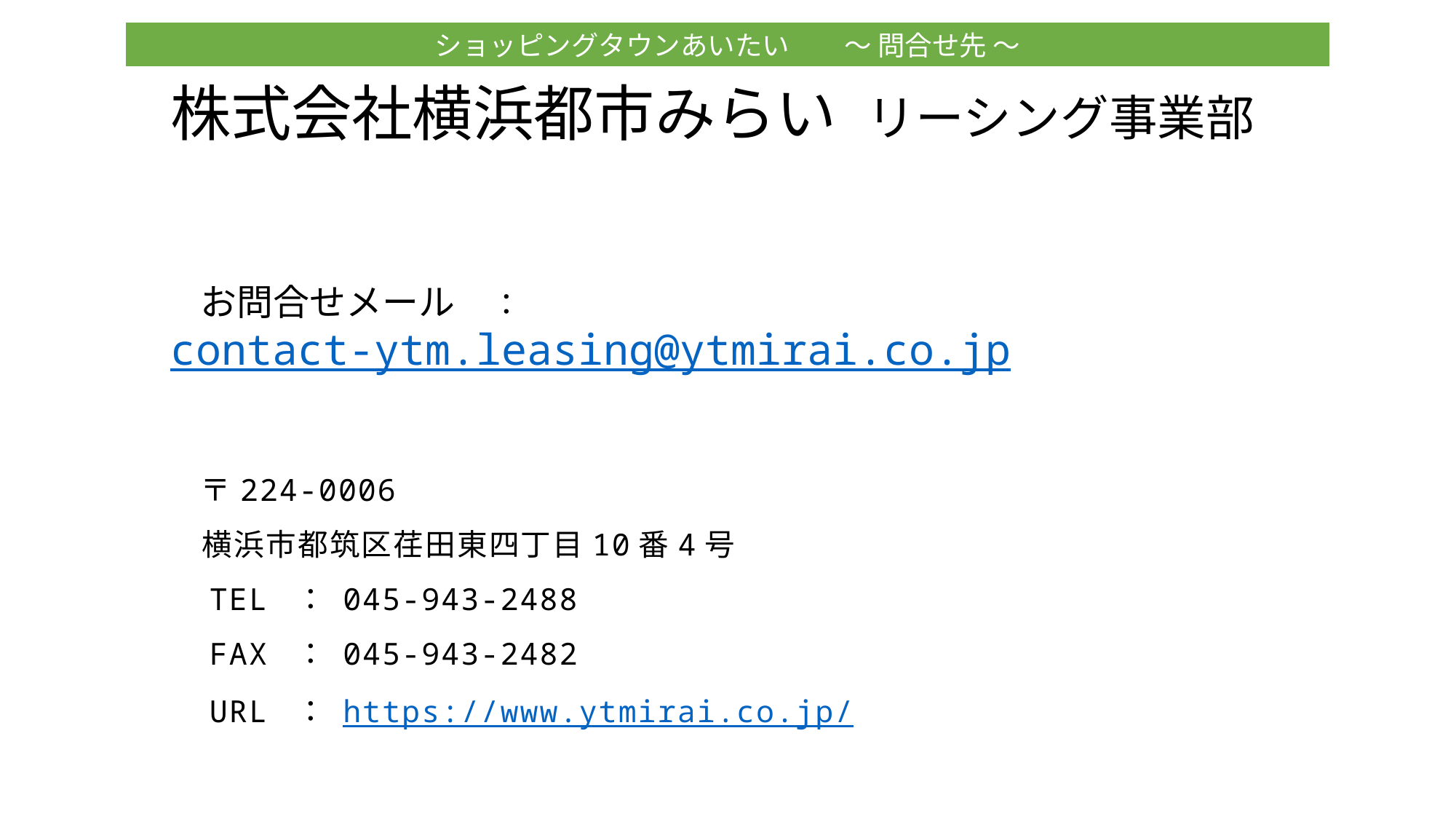

ショッピングタウンあいたい　　～ 問合せ先 ～
株式会社横浜都市みらい　リーシング事業部

　お問合せメール　：　contact-ytm.leasing@ytmirai.co.jp

　〒224-0006
　横浜市都筑区荏田東四丁目10番4号
　TEL ： 045-943-2488
　FAX ： 045-943-2482
　URL ： https://www.ytmirai.co.jp/